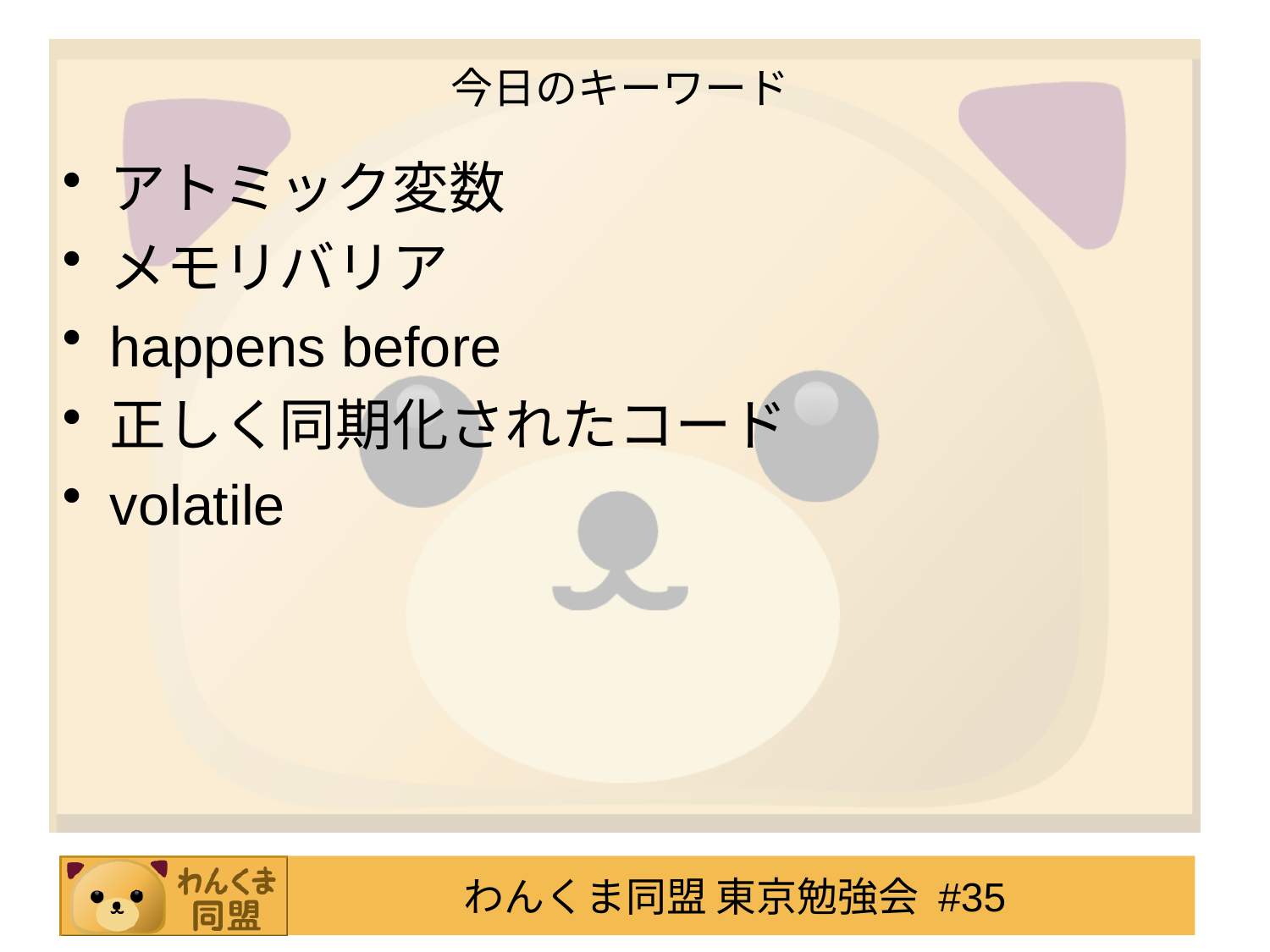

# 今日のキーワード
アトミック変数
メモリバリア
happens before
正しく同期化されたコード
volatile